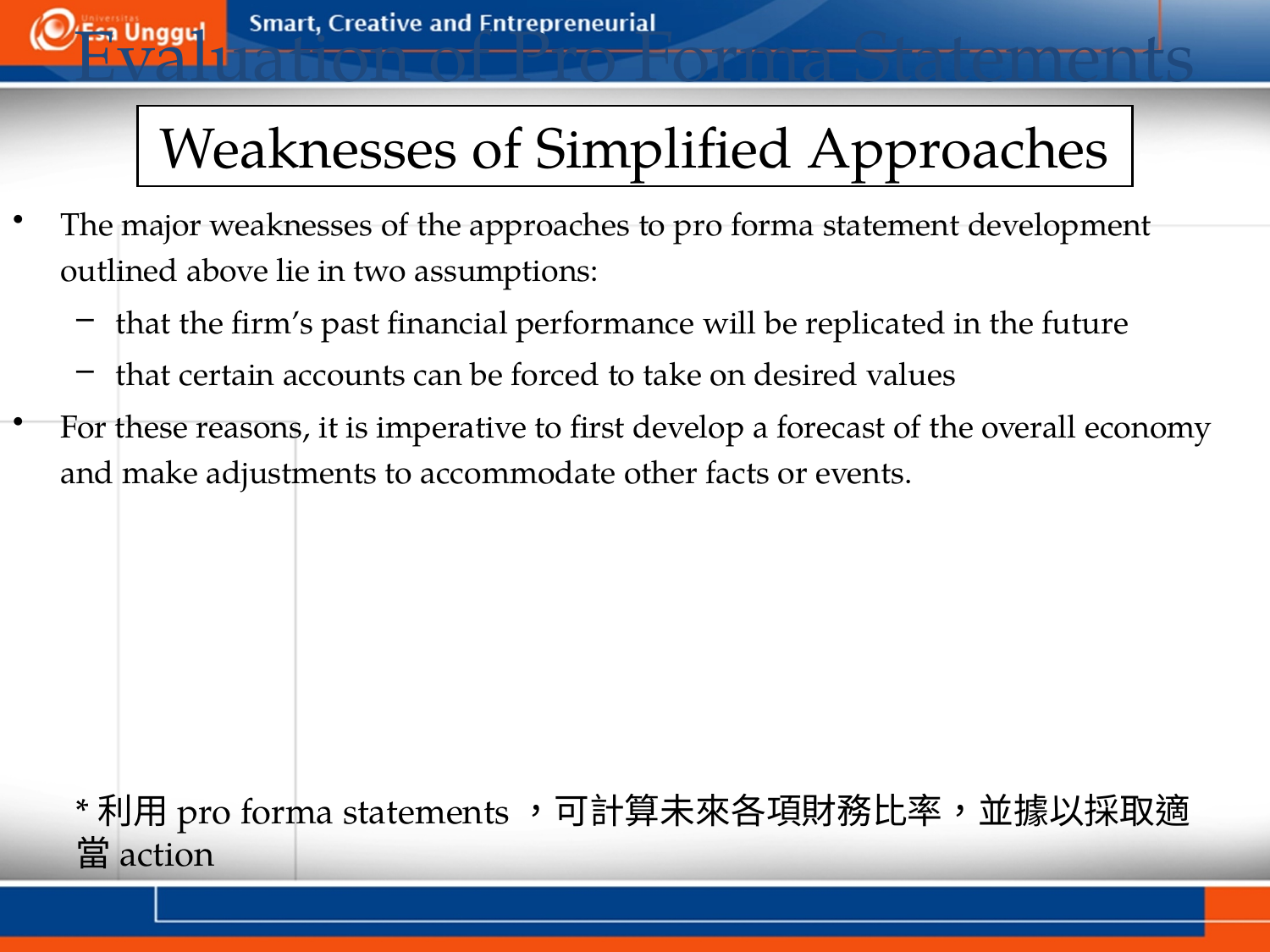

Evaluation of Pro Forma Statements
Weaknesses of Simplified Approaches
The major weaknesses of the approaches to pro forma statement development outlined above lie in two assumptions:
that the firm’s past financial performance will be replicated in the future
that certain accounts can be forced to take on desired values
For these reasons, it is imperative to first develop a forecast of the overall economy and make adjustments to accommodate other facts or events.
*利用pro forma statements，可計算未來各項財務比率，並據以採取適當action